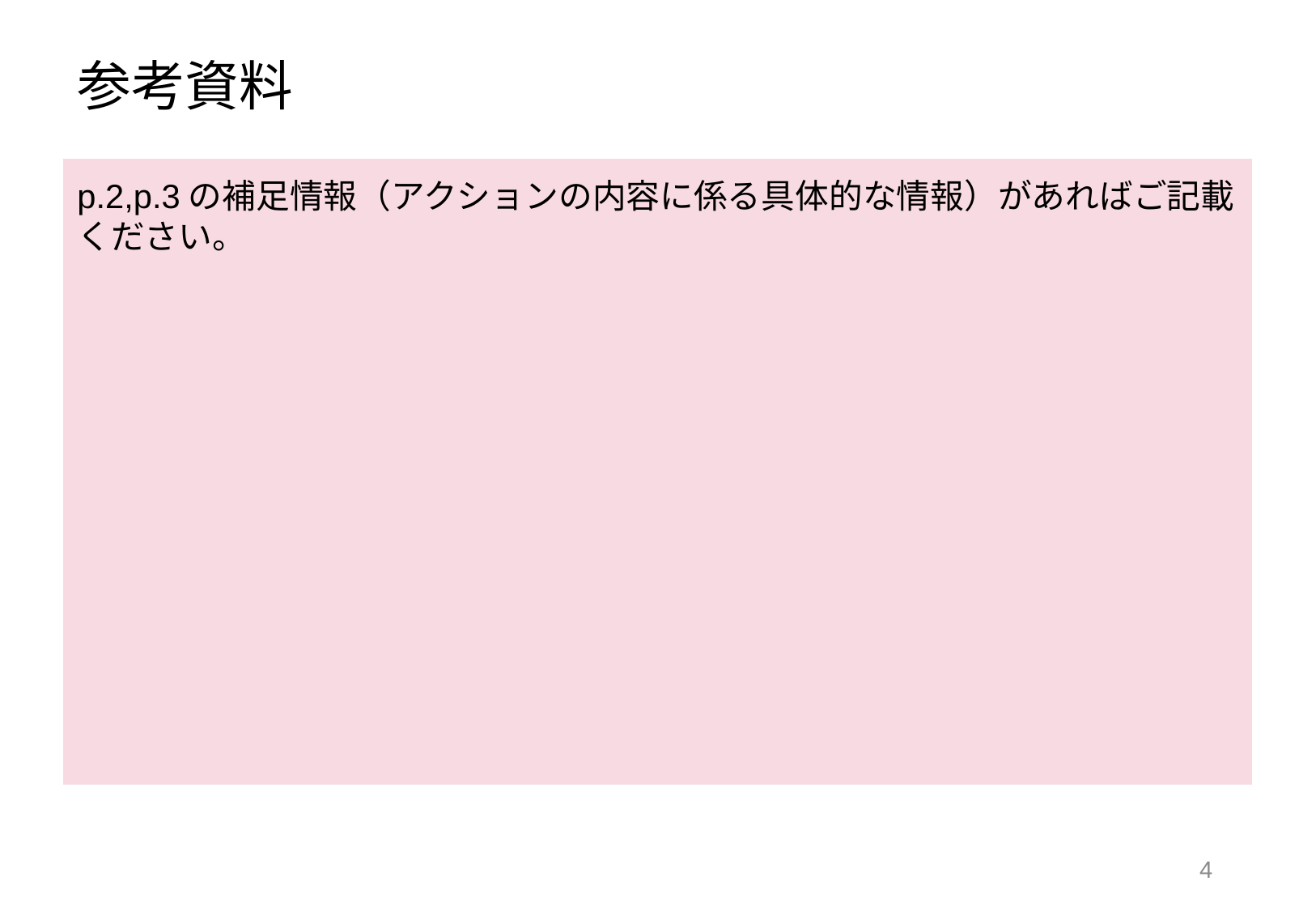

# 参考資料
p.2,p.3の補足情報（アクションの内容に係る具体的な情報）があればご記載ください。

4